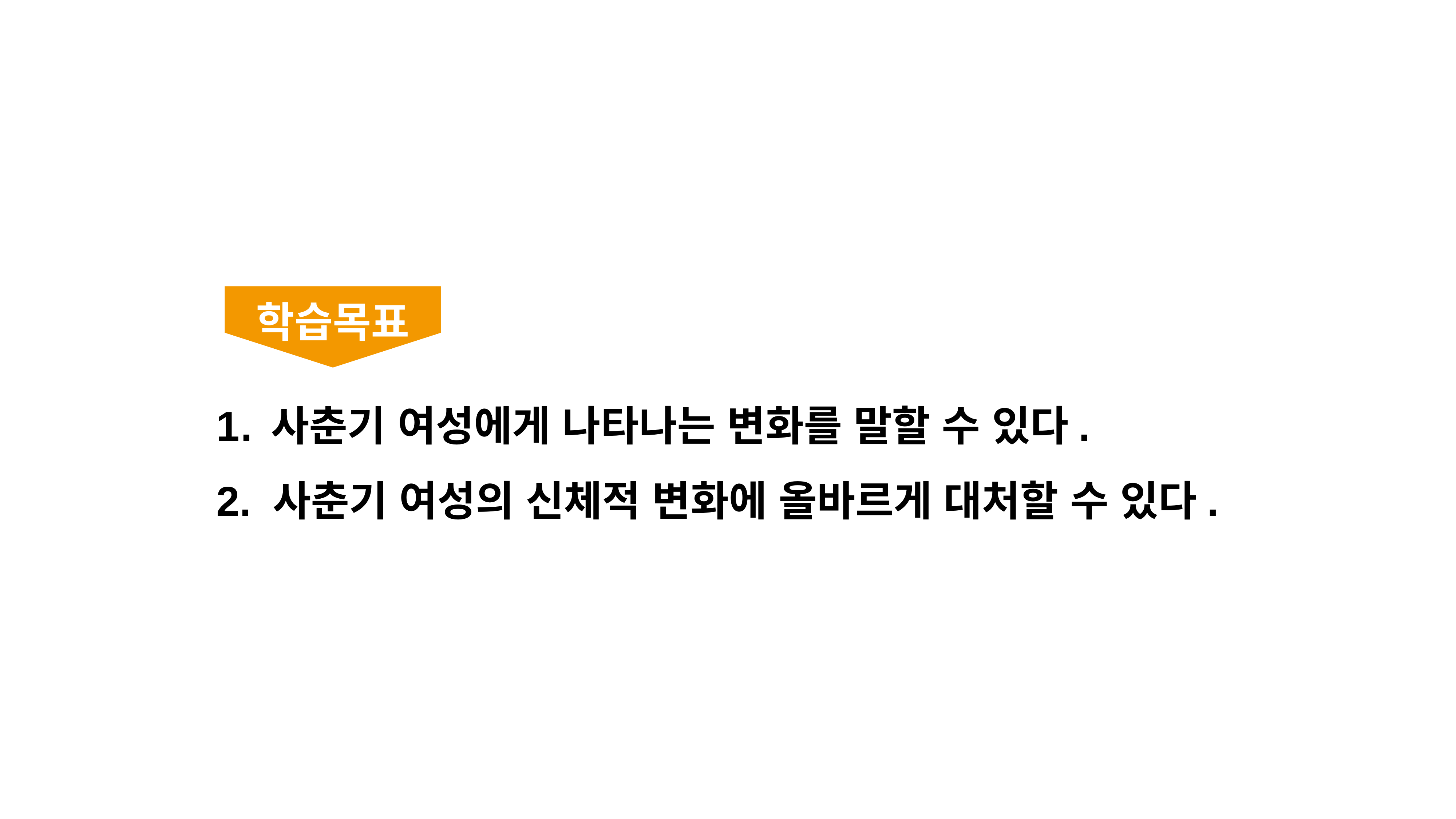

학습목표
사춘기 여성에게 나타나는 변화를 말할 수 있다.
2. 사춘기 여성의 신체적 변화에 올바르게 대처할 수 있다.